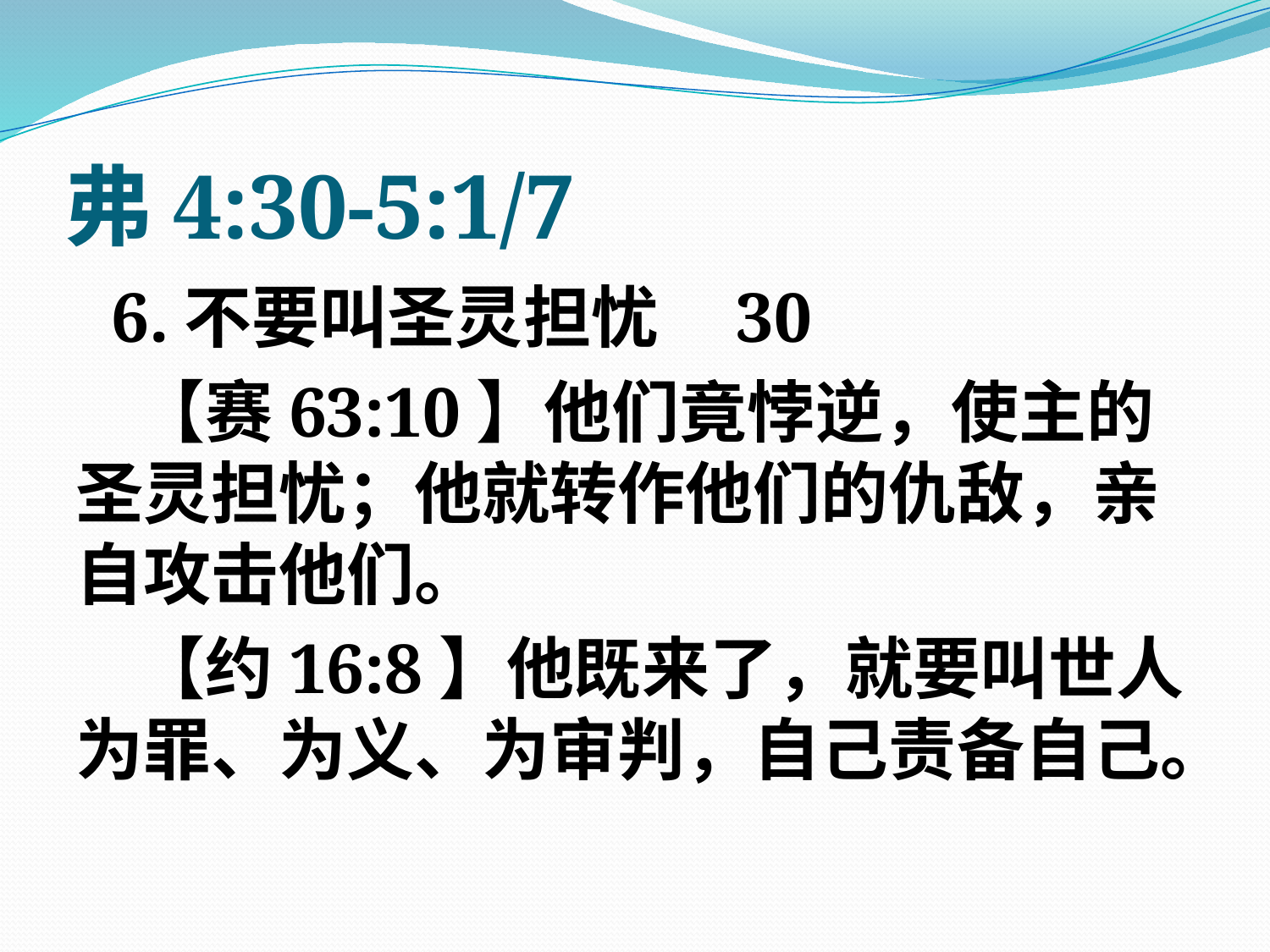

# 弗4:30-5:1/7
  6.不要叫圣灵担忧    30
   【赛63:10】他们竟悖逆，使主的圣灵担忧；他就转作他们的仇敌，亲自攻击他们。
   【约16:8】他既来了，就要叫世人为罪、为义、为审判，自己责备自己。